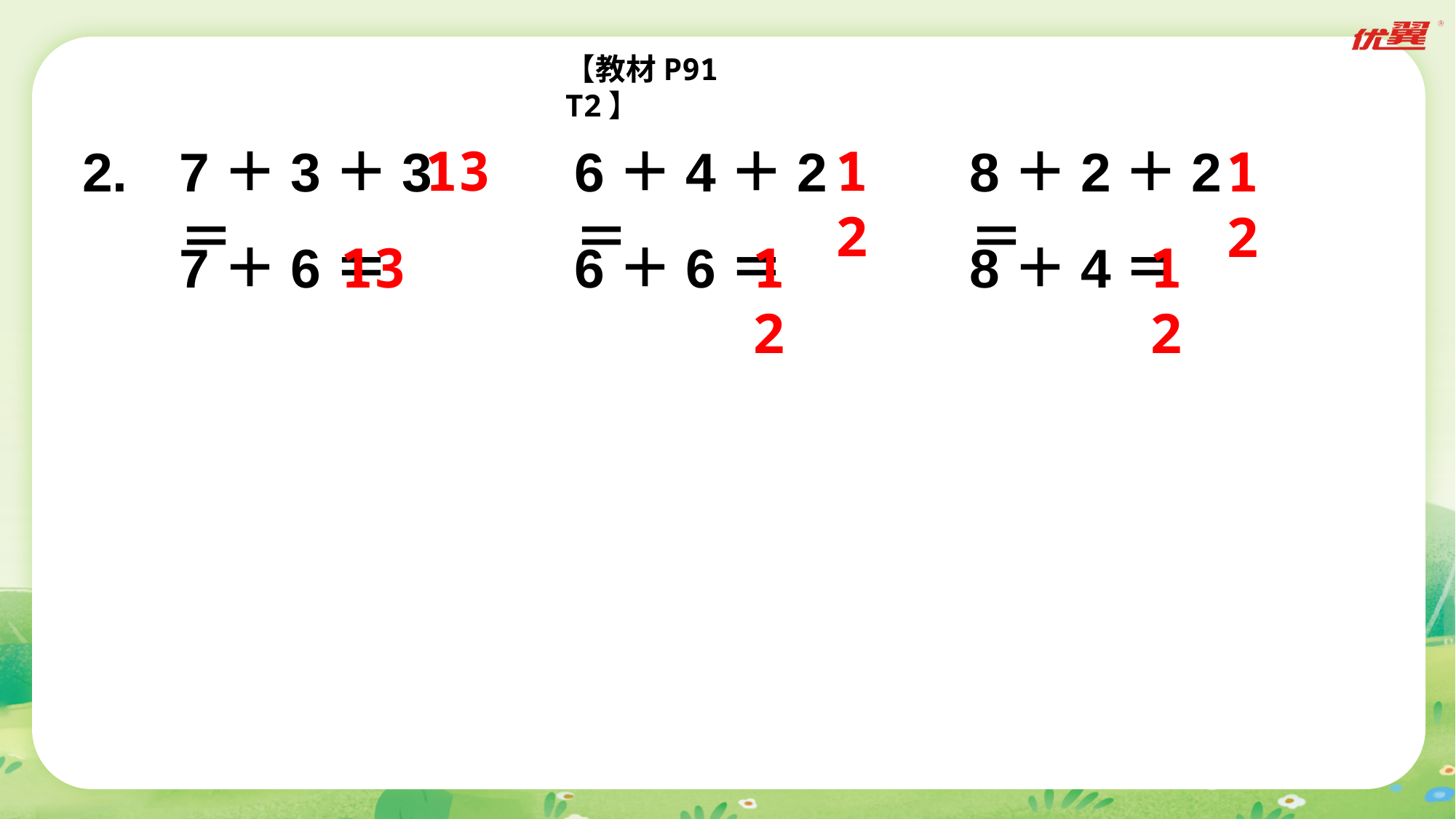

【教材P91  T2】
13
12
2.
7＋3＋3＝
6＋4＋2＝
8＋2＋2＝
12
7＋6＝
13
6＋6＝
12
8＋4＝
12